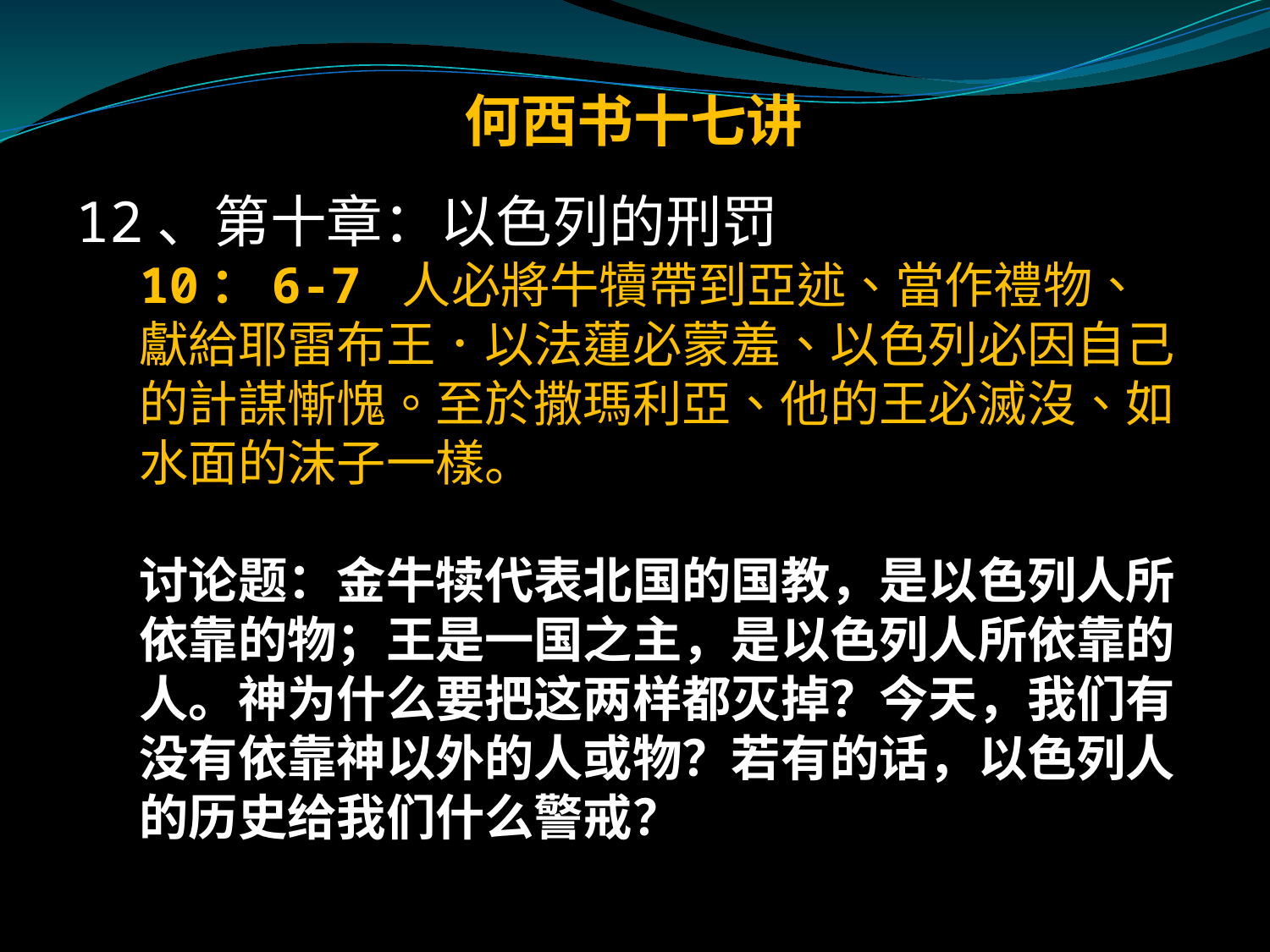

# 何西书十七讲
12、第十章：以色列的刑罚
10：6-7 人必將牛犢帶到亞述、當作禮物、獻給耶雷布王．以法蓮必蒙羞、以色列必因自己的計謀慚愧。至於撒瑪利亞、他的王必滅沒、如水面的沫子一樣。

讨论题：金牛犊代表北国的国教，是以色列人所依靠的物；王是一国之主，是以色列人所依靠的人。神为什么要把这两样都灭掉？今天，我们有没有依靠神以外的人或物？若有的话，以色列人的历史给我们什么警戒？